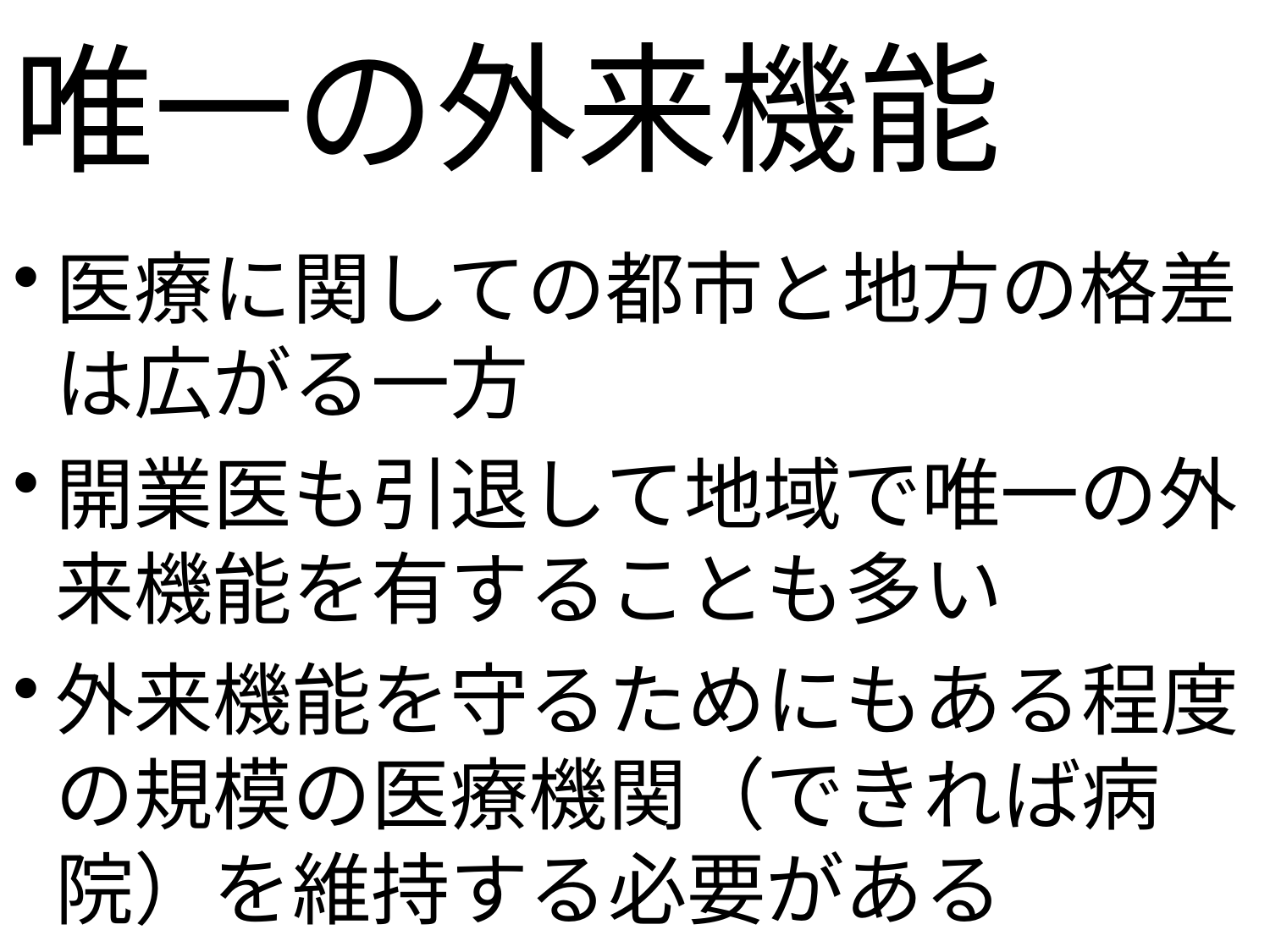

# 唯一の外来機能
医療に関しての都市と地方の格差は広がる一方
開業医も引退して地域で唯一の外来機能を有することも多い
外来機能を守るためにもある程度の規模の医療機関（できれば病院）を維持する必要がある